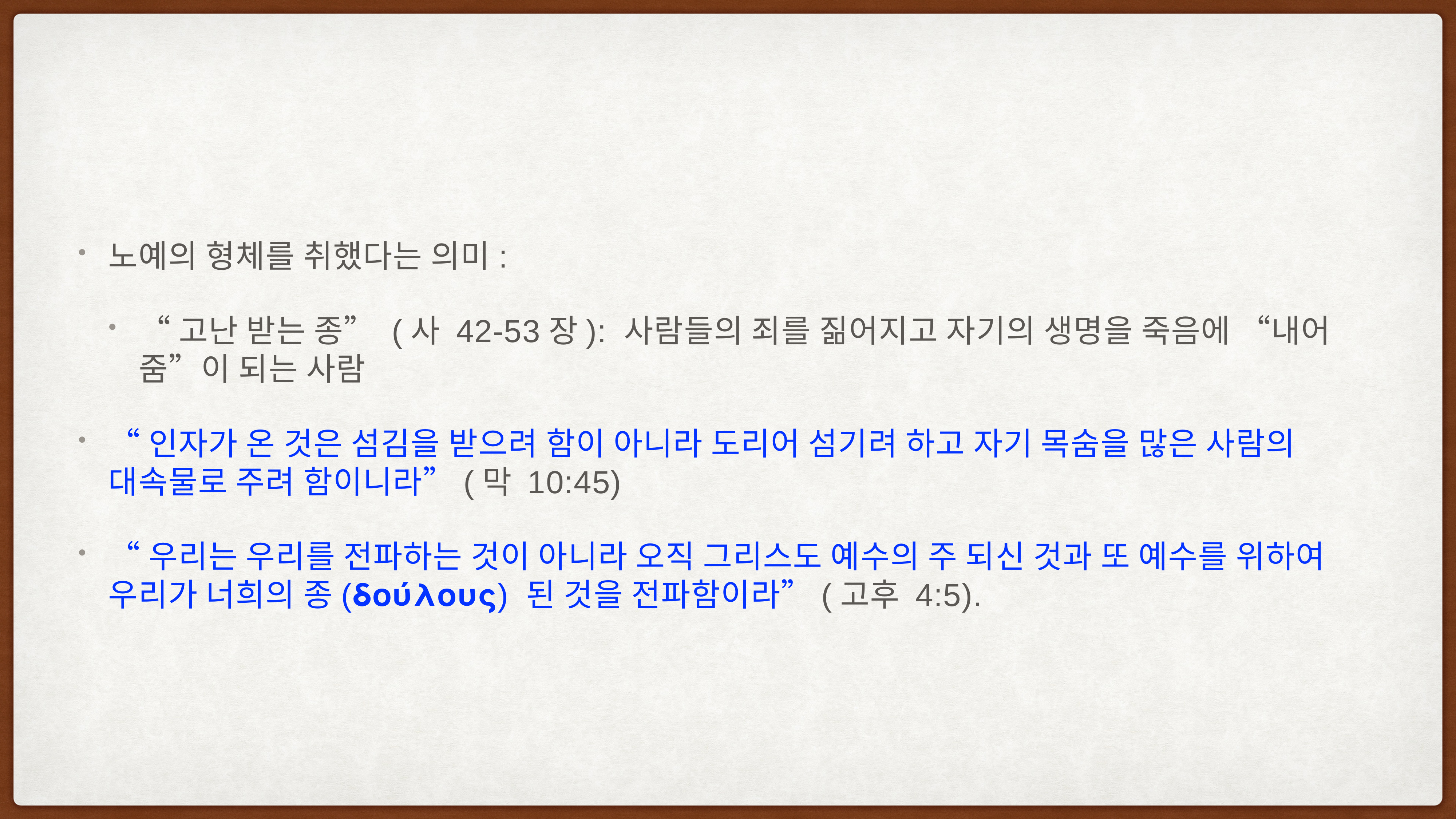

노예의 형체를 취했다는 의미:
“고난 받는 종” (사 42-53장): 사람들의 죄를 짊어지고 자기의 생명을 죽음에 “내어줌”이 되는 사람
“인자가 온 것은 섬김을 받으려 함이 아니라 도리어 섬기려 하고 자기 목숨을 많은 사람의 대속물로 주려 함이니라”(막 10:45)
“우리는 우리를 전파하는 것이 아니라 오직 그리스도 예수의 주 되신 것과 또 예수를 위하여 우리가 너희의 종(δούλους) 된 것을 전파함이라”(고후 4:5).